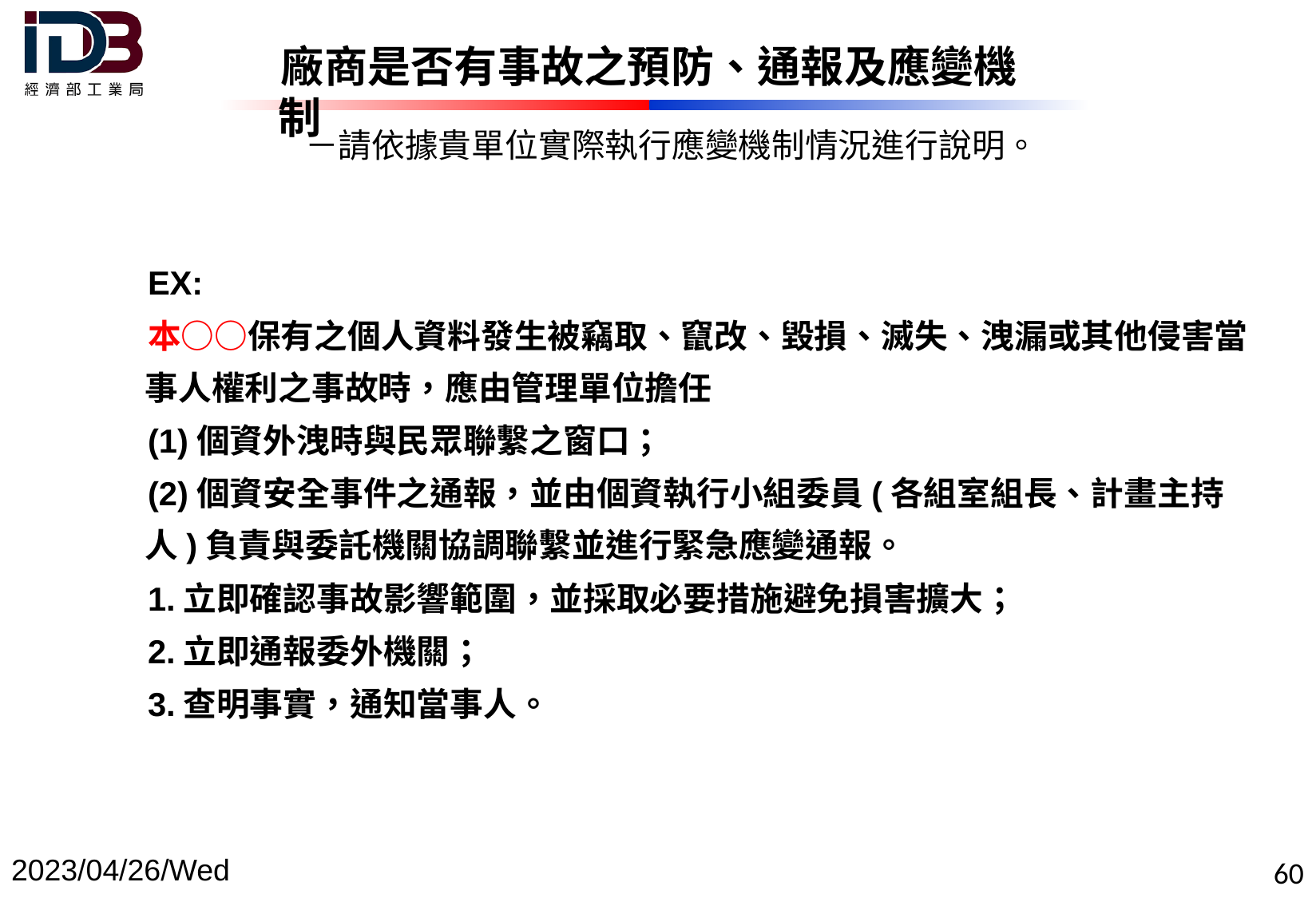

2023/04/26/Wed
60
廠商是否有事故之預防、通報及應變機制
－請依據貴單位實際執行應變機制情況進行說明。
EX:
本○○保有之個人資料發生被竊取、竄改、毀損、滅失、洩漏或其他侵害當事人權利之事故時，應由管理單位擔任
(1)個資外洩時與民眾聯繫之窗口；
(2)個資安全事件之通報，並由個資執行小組委員(各組室組長、計畫主持人)負責與委託機關協調聯繫並進行緊急應變通報。
1.立即確認事故影響範圍，並採取必要措施避免損害擴大；
2.立即通報委外機關；
3.查明事實，通知當事人。